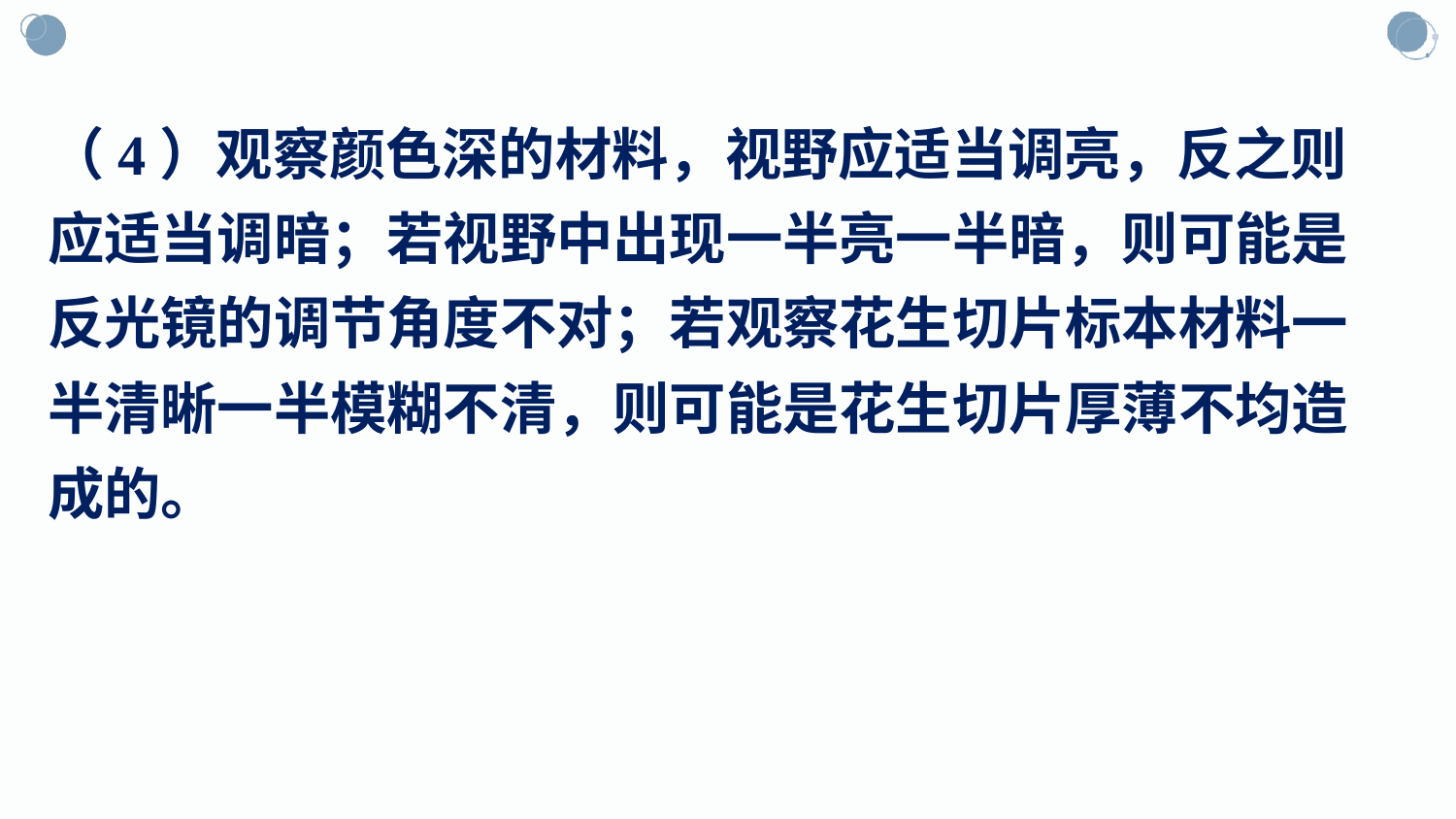

（4）观察颜色深的材料，视野应适当调亮，反之则应适当调暗；若视野中出现一半亮一半暗，则可能是反光镜的调节角度不对；若观察花生切片标本材料一半清晰一半模糊不清，则可能是花生切片厚薄不均造成的。